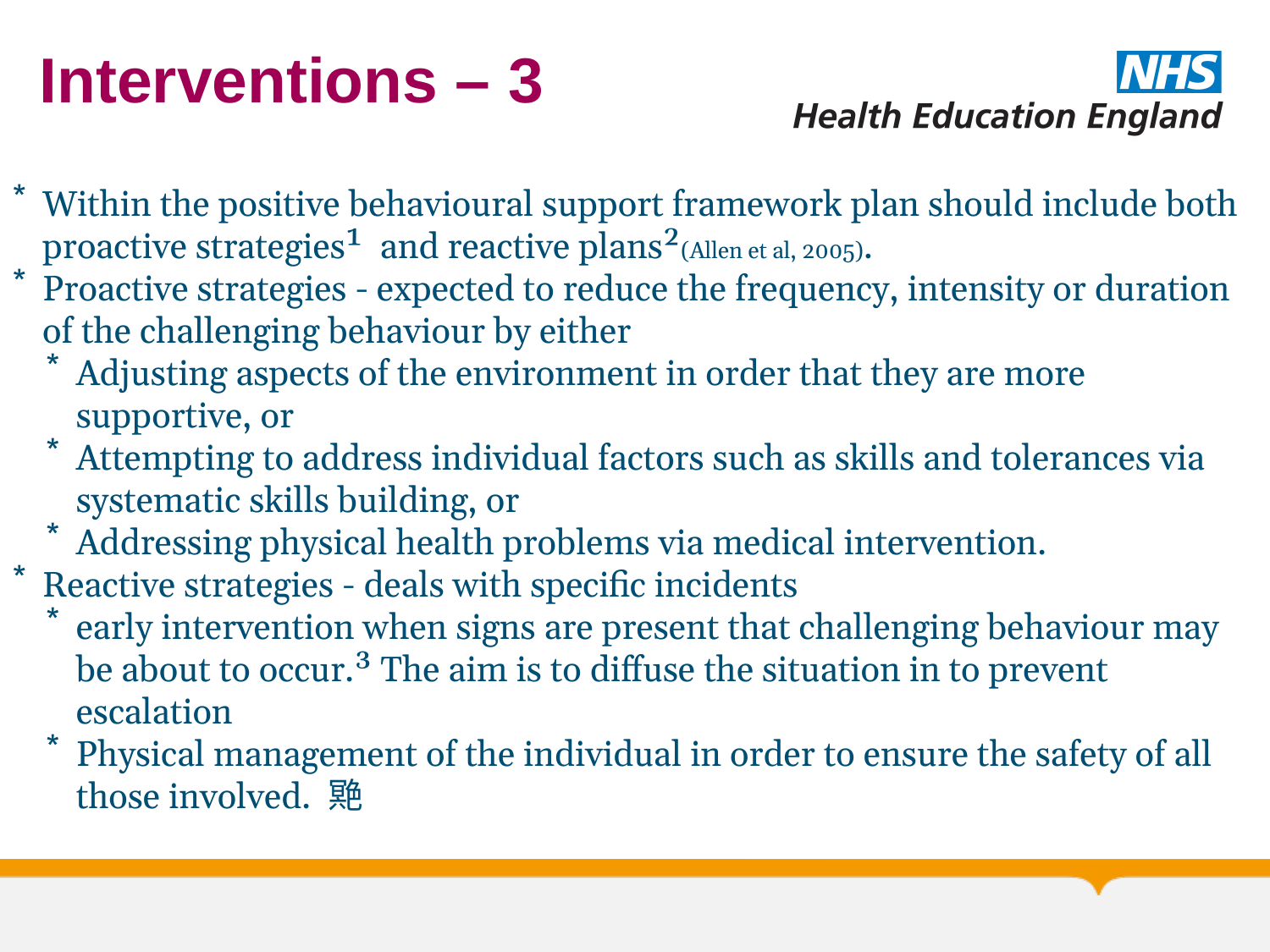

# Interventions – 3
Within the positive behavioural support framework plan should include both proactive strategies¹  and reactive plans²(Allen et al, 2005).
Proactive strategies - expected to reduce the frequency, intensity or duration of the challenging behaviour by either
Adjusting aspects of the environment in order that they are more supportive, or
Attempting to address individual factors such as skills and tolerances via systematic skills building, or
Addressing physical health problems via medical intervention.
Reactive strategies - deals with specific incidents
early intervention when signs are present that challenging behaviour may be about to occur.³ The aim is to diffuse the situation in to prevent escalation
Physical management of the individual in order to ensure the safety of all those involved. 䒌